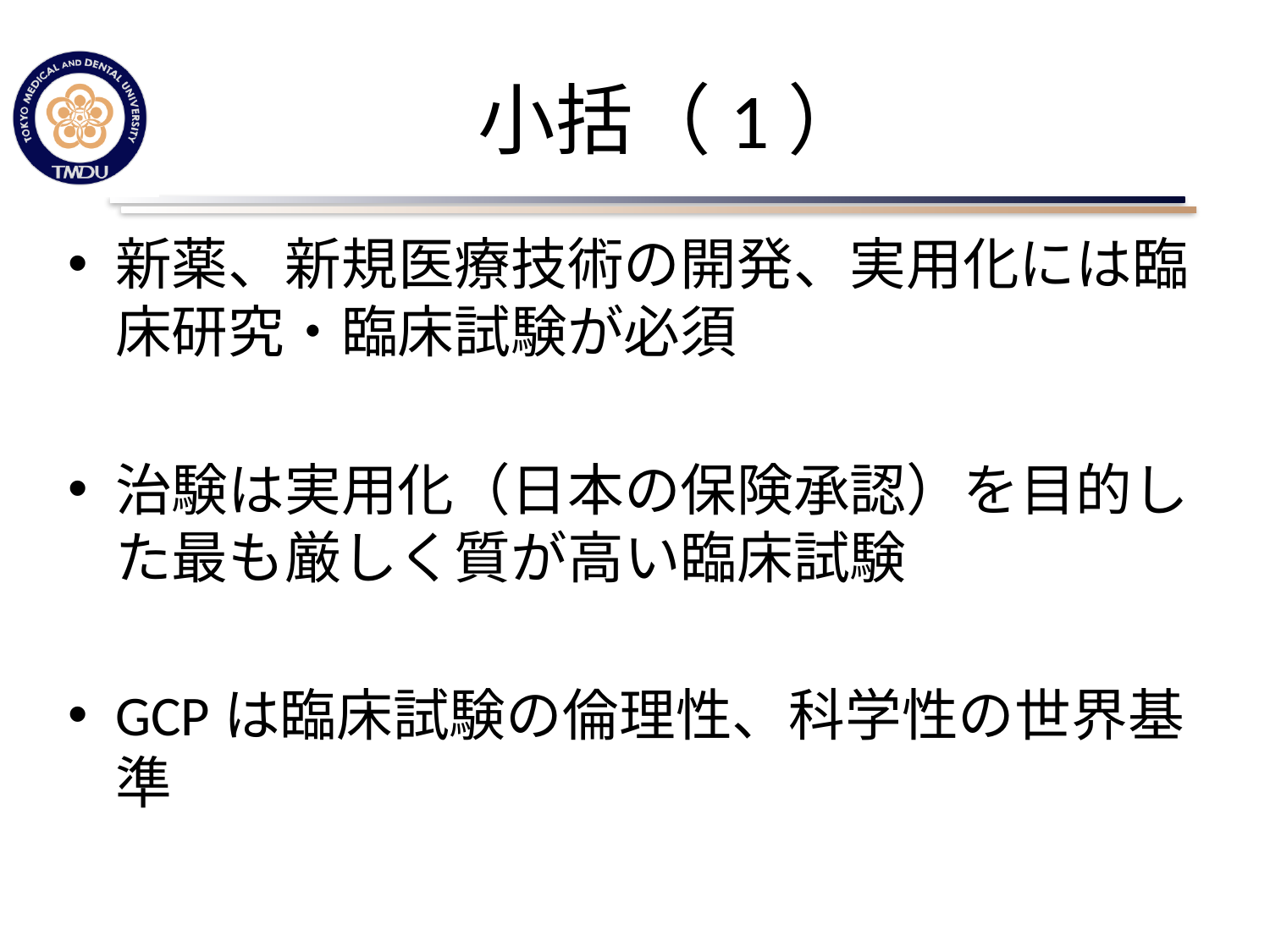

# 小括（1）
新薬、新規医療技術の開発、実用化には臨床研究・臨床試験が必須

治験は実用化（日本の保険承認）を目的した最も厳しく質が高い臨床試験

GCPは臨床試験の倫理性、科学性の世界基準